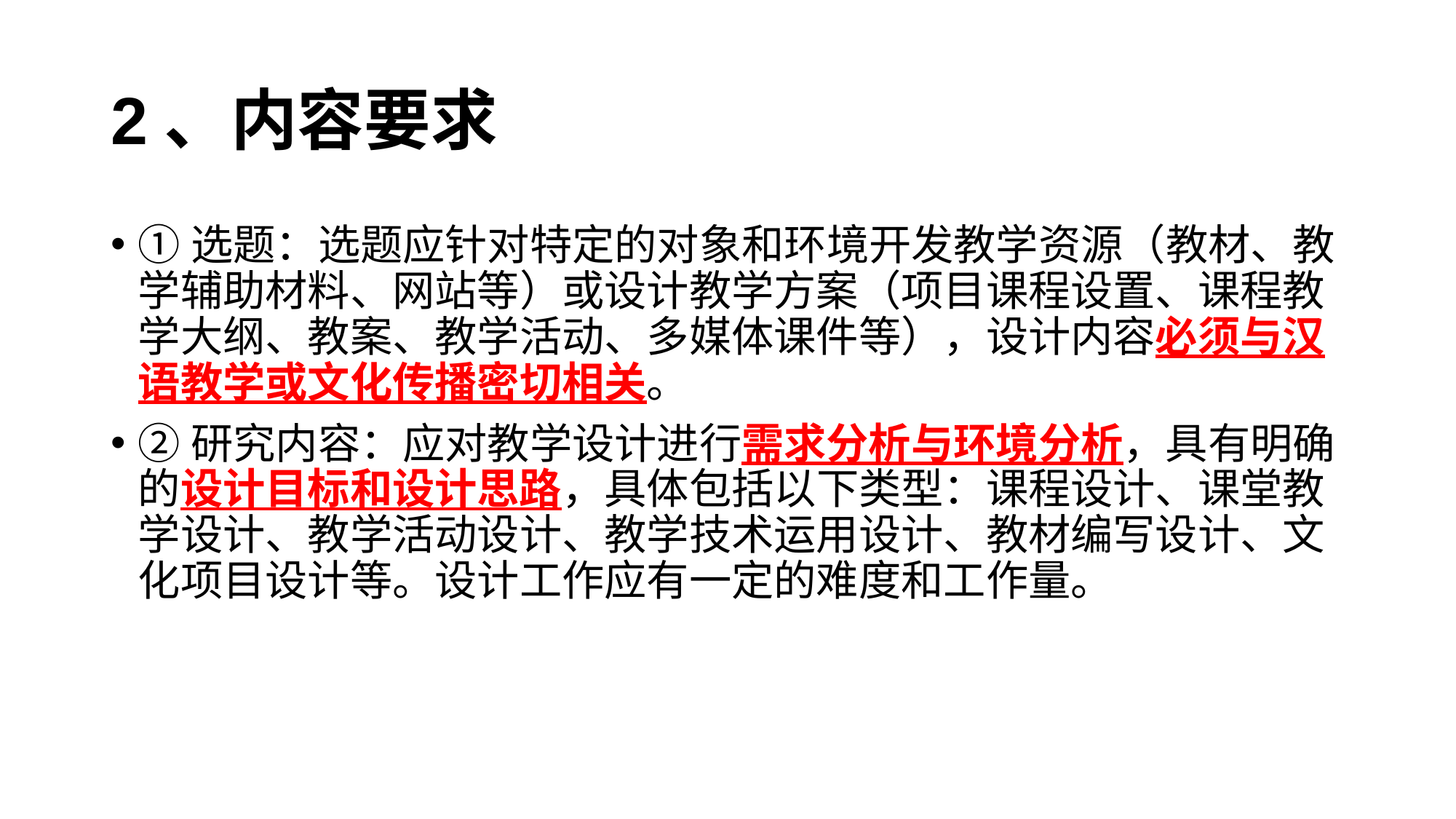

# 2、内容要求
①选题：选题应针对特定的对象和环境开发教学资源（教材、教学辅助材料、网站等）或设计教学方案（项目课程设置、课程教学大纲、教案、教学活动、多媒体课件等），设计内容必须与汉语教学或文化传播密切相关。
②研究内容：应对教学设计进行需求分析与环境分析，具有明确的设计目标和设计思路，具体包括以下类型：课程设计、课堂教学设计、教学活动设计、教学技术运用设计、教材编写设计、文化项目设计等。设计工作应有一定的难度和工作量。